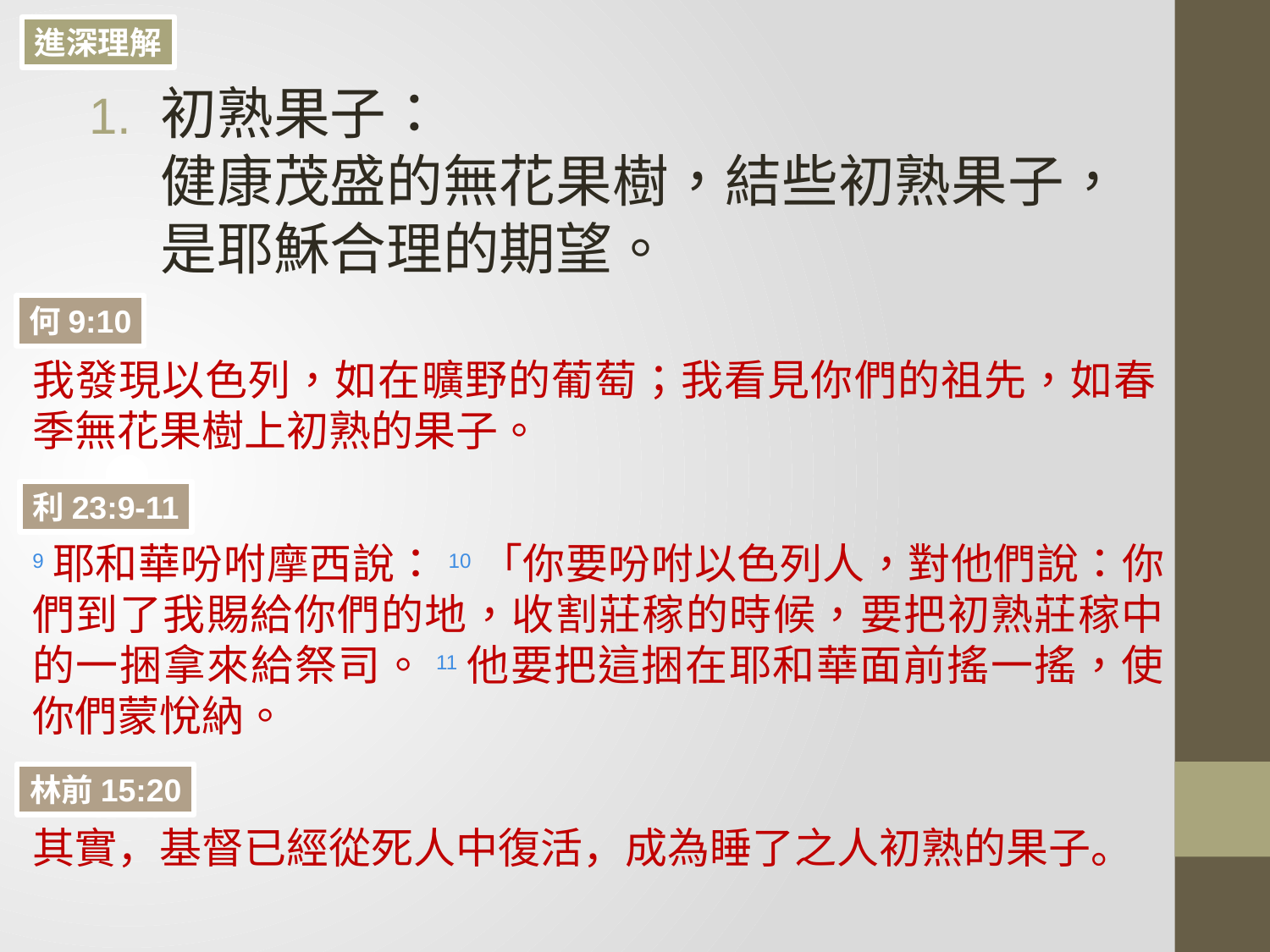

進深理解
初熟果子：
健康茂盛的無花果樹，結些初熟果子，是耶穌合理的期望。
何9:10
我發現以色列，如在曠野的葡萄；我看見你們的祖先，如春季無花果樹上初熟的果子。
利23:9-11
9耶和華吩咐摩西說：10「你要吩咐以色列人，對他們說：你們到了我賜給你們的地，收割莊稼的時候，要把初熟莊稼中的一捆拿來給祭司。11他要把這捆在耶和華面前搖一搖，使你們蒙悅納。
林前15:20
其實，基督已經從死人中復活，成為睡了之人初熟的果子。